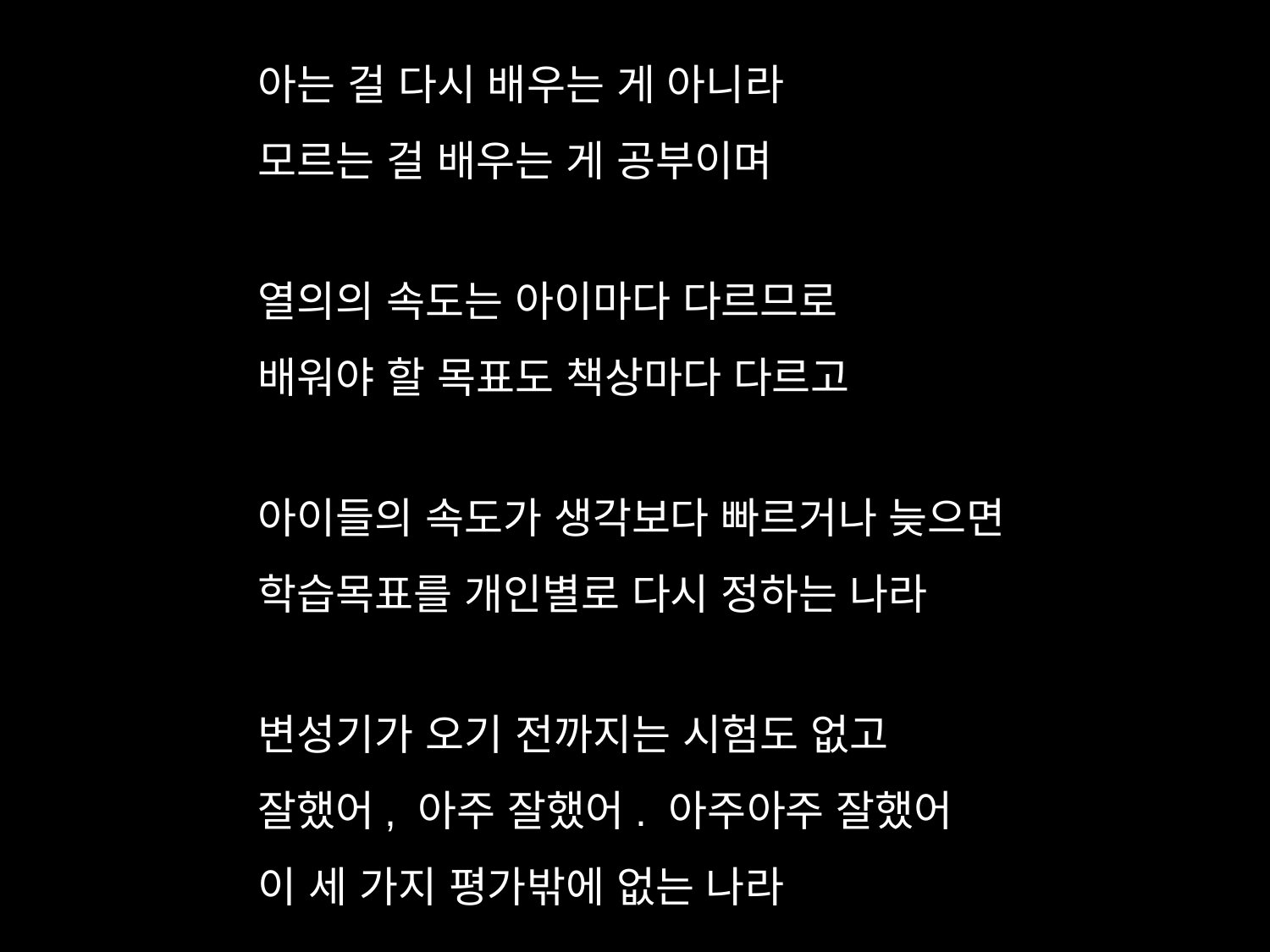

아는 걸 다시 배우는 게 아니라
모르는 걸 배우는 게 공부이며
열의의 속도는 아이마다 다르므로
배워야 할 목표도 책상마다 다르고
아이들의 속도가 생각보다 빠르거나 늦으면
학습목표를 개인별로 다시 정하는 나라
변성기가 오기 전까지는 시험도 없고
잘했어, 아주 잘했어. 아주아주 잘했어
이 세 가지 평가밖에 없는 나라